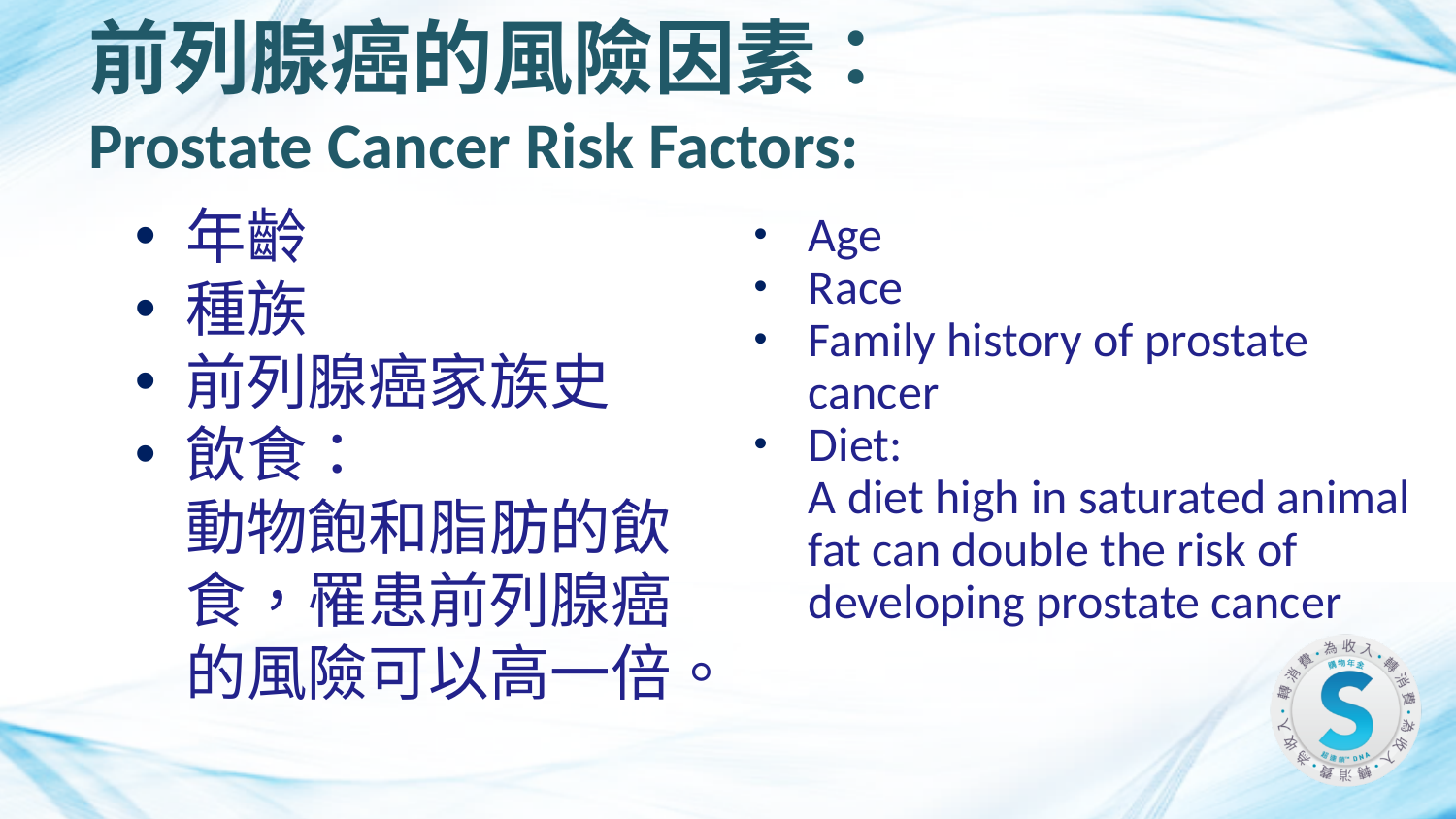

前列腺癌的風險因素：
Prostate Cancer Risk Factors:
年齡
種族
前列腺癌家族史
飲食：
動物飽和脂肪的飲食，罹患前列腺癌的風險可以高一倍。
Age
Race
Family history of prostate cancer
Diet:
A diet high in saturated animal fat can double the risk of
developing prostate cancer